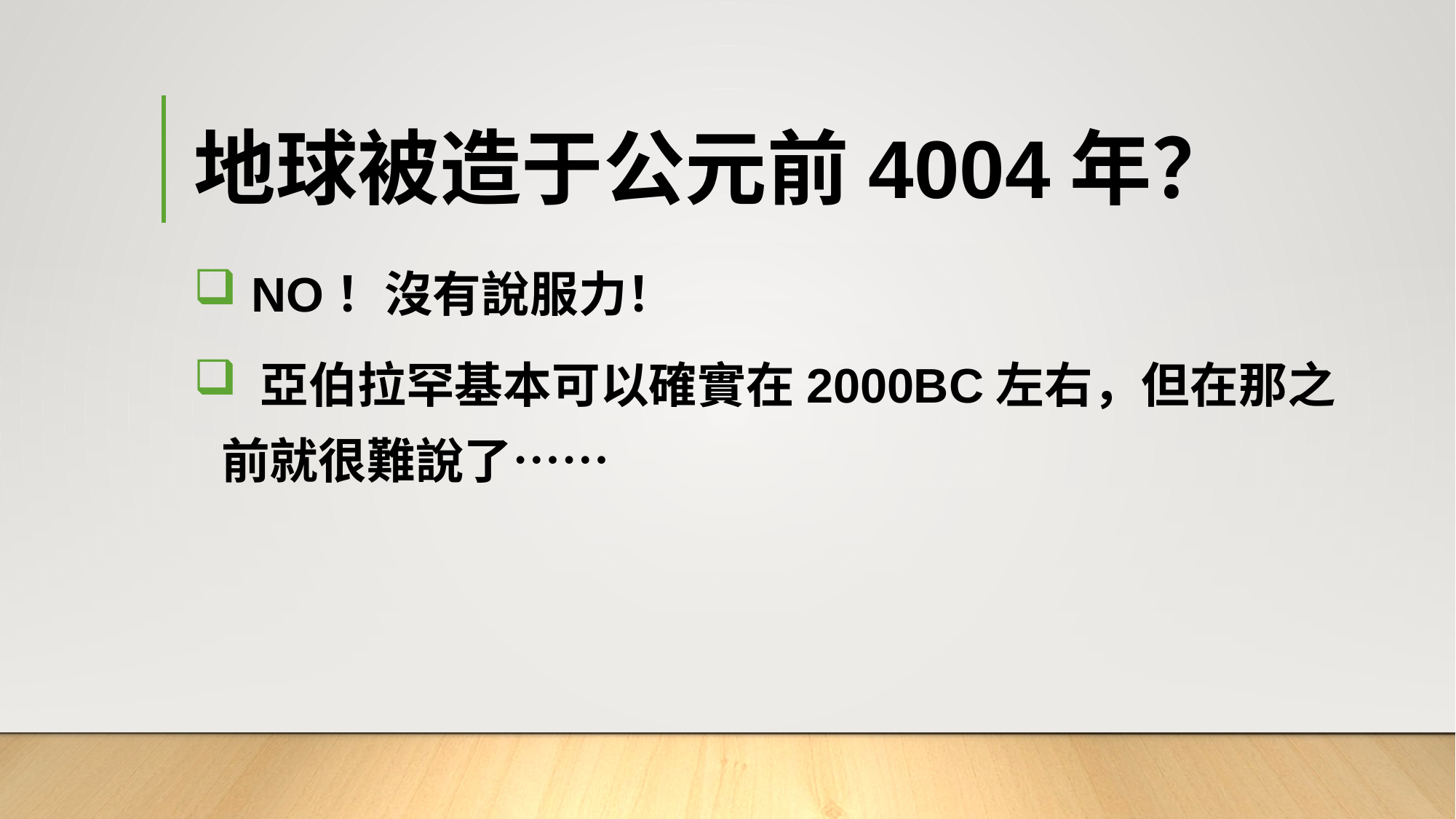

# 地球被造于公元前4004年？
 NO！沒有說服力！
 亞伯拉罕基本可以確實在2000BC左右，但在那之前就很難說了……